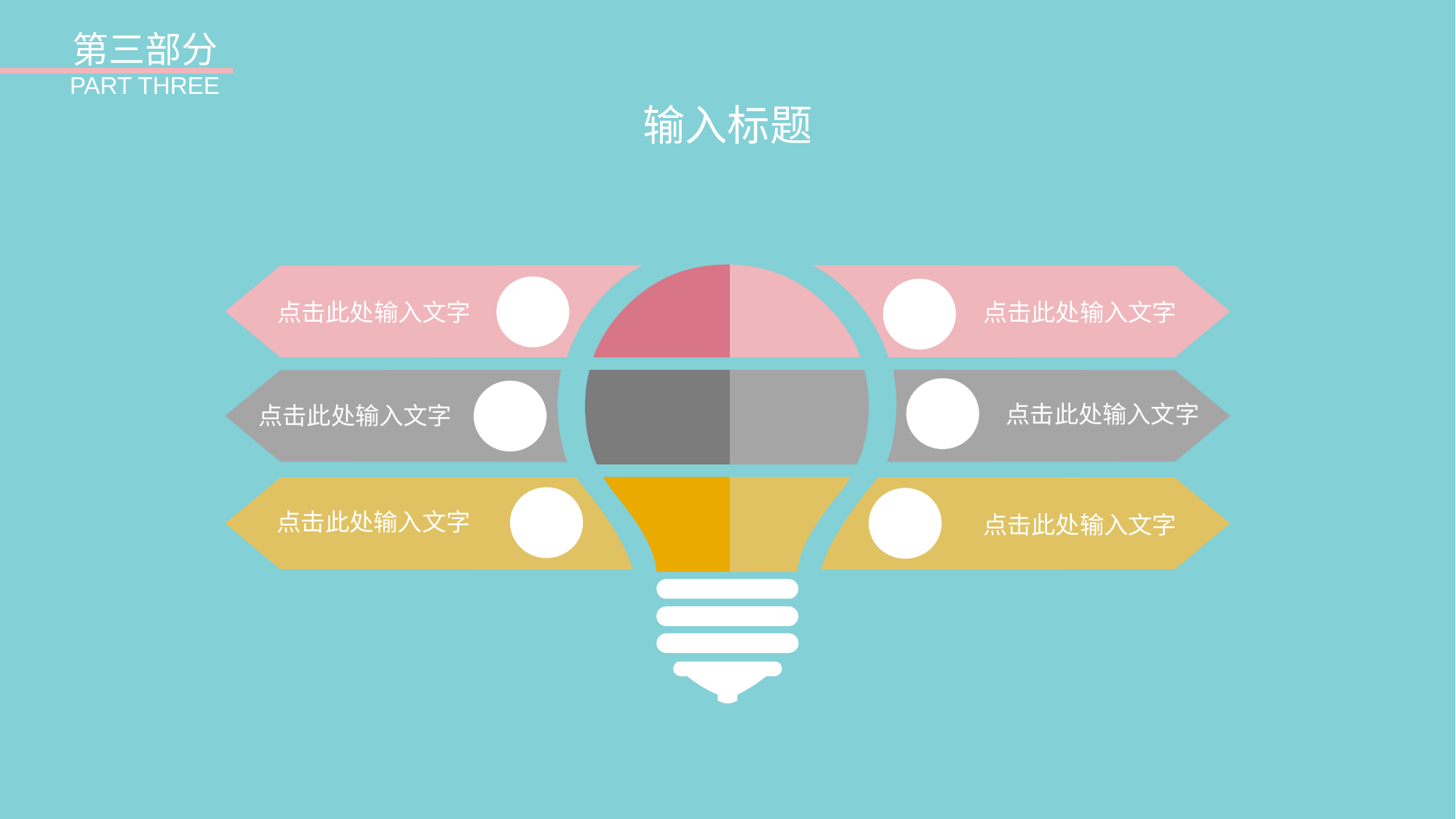

第三部分
PART THREE
输入标题

点击此处输入文字
点击此处输入文字

点击此处输入文字
点击此处输入文字

点击此处输入文字
点击此处输入文字